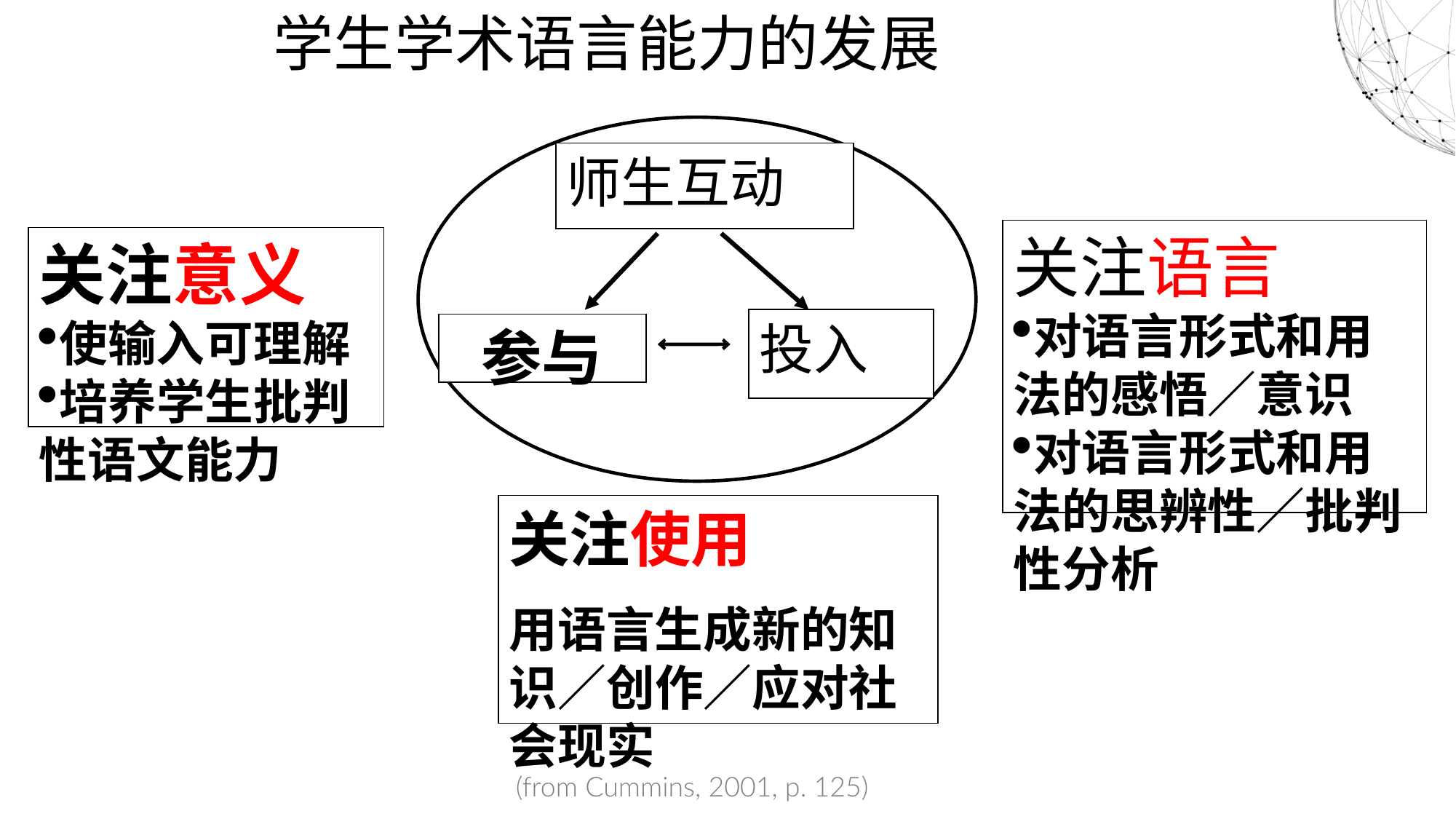

学生学术语言能力的发展

师生互动
关注语言
对语言形式和用法的感悟／意识
对语言形式和用法的思辨性／批判性分析
关注意义
使输入可理解
培养学生批判性语文能力

投入
  参与

关注使用

用语言生成新的知识／创作／应对社会现实

(from Cummins, 2001, p. 125)